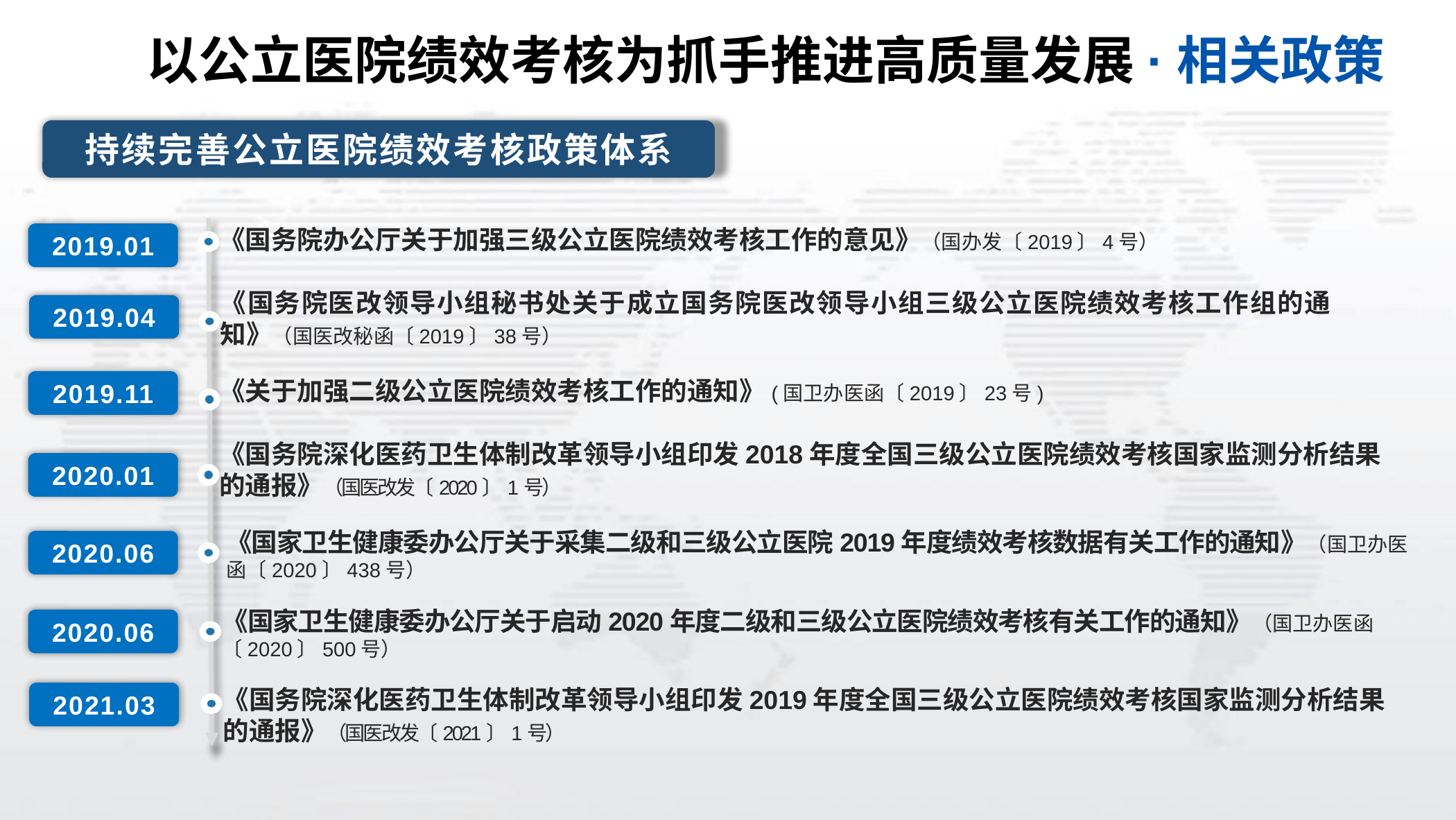

以公立医院绩效考核为抓手推进高质量发展·相关政策
持续完善公立医院绩效考核政策体系
《国务院办公厅关于加强三级公立医院绩效考核工作的意见》（国办发〔2019〕4号）
2019.01

《国务院医改领导小组秘书处关于成立国务院医改领导小组三级公立医院绩效考核工作组的通知》（国医改秘函〔2019〕38号）
2019.04

《关于加强二级公立医院绩效考核工作的通知》(国卫办医函〔2019〕23号)
2019.11

《国务院深化医药卫生体制改革领导小组印发2018年度全国三级公立医院绩效考核国家监测分析结果的通报》（国医改发〔2020〕1号）
2020.01

《国家卫生健康委办公厅关于采集二级和三级公立医院2019年度绩效考核数据有关工作的通知》（国卫办医函〔2020〕438号）
2020.06

《国家卫生健康委办公厅关于启动2020年度二级和三级公立医院绩效考核有关工作的通知》（国卫办医函〔2020〕500号）
2020.06

《国务院深化医药卫生体制改革领导小组印发2019年度全国三级公立医院绩效考核国家监测分析结果的通报》（国医改发〔2021〕1号）
2021.03